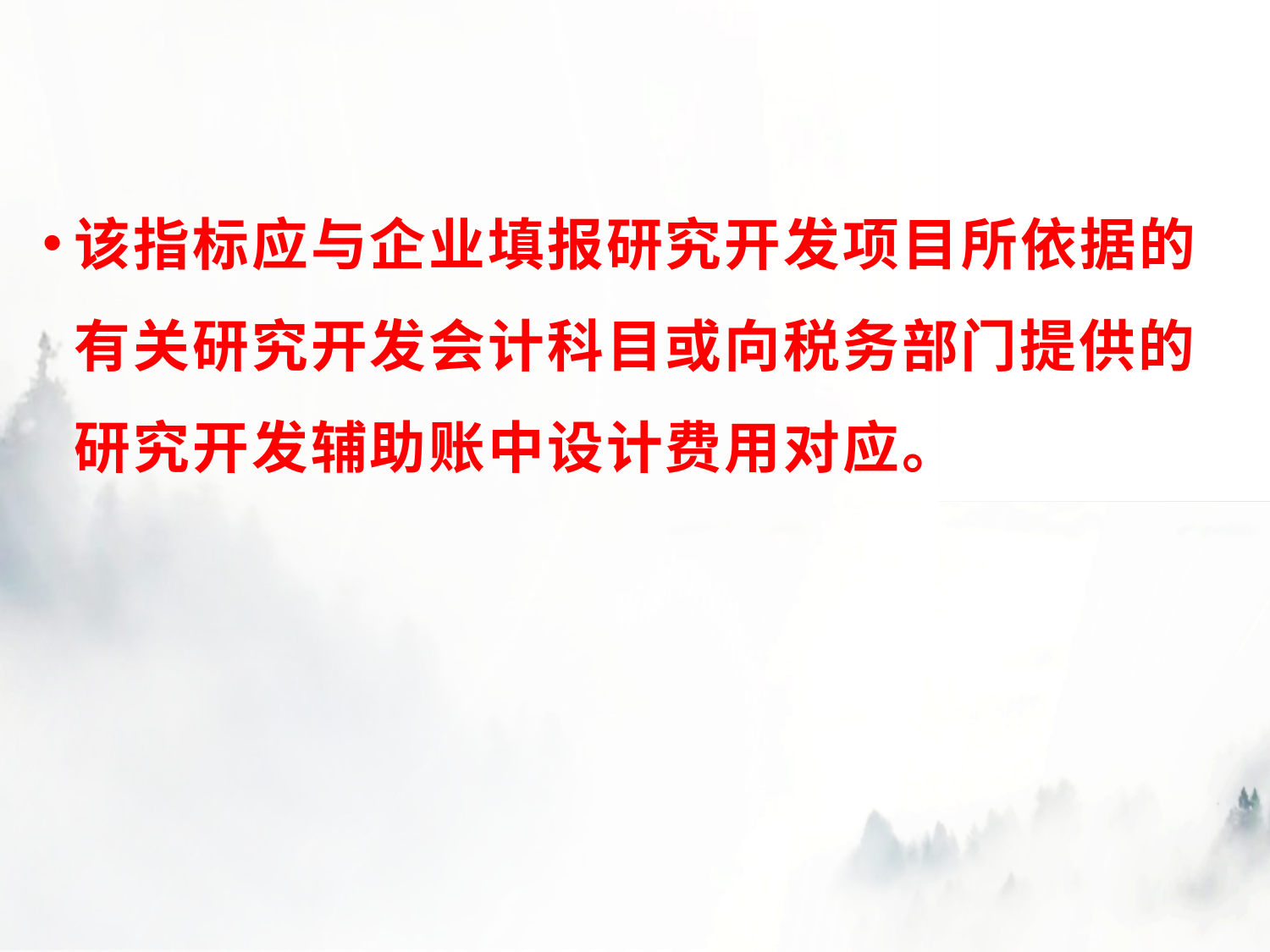

该指标应与企业填报研究开发项目所依据的有关研究开发会计科目或向税务部门提供的研究开发辅助账中设计费用对应。